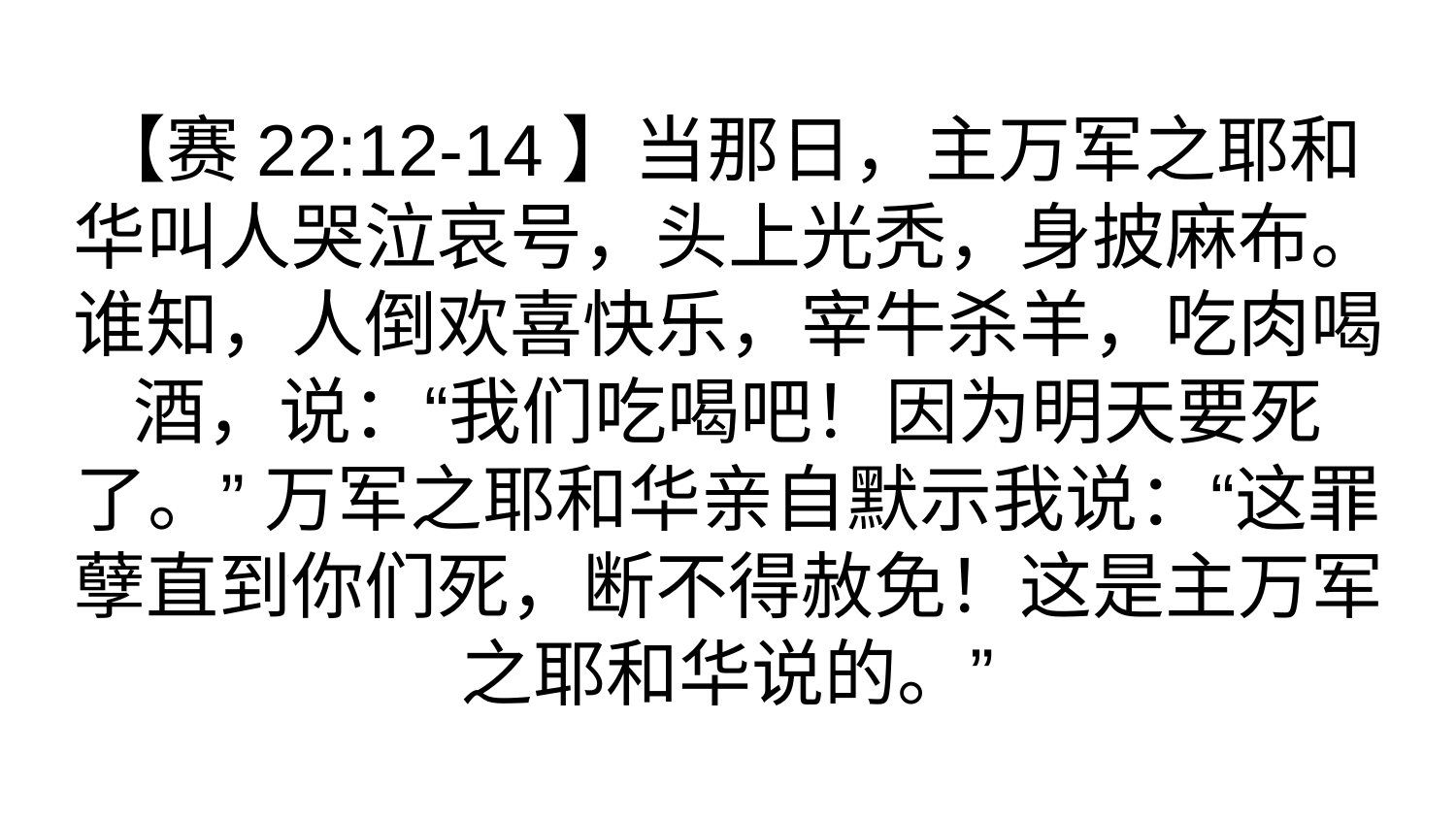

# 【赛22:12-14】当那日，主万军之耶和华叫人哭泣哀号，头上光秃，身披麻布。谁知，人倒欢喜快乐，宰牛杀羊，吃肉喝酒，说：“我们吃喝吧！因为明天要死了。” 万军之耶和华亲自默示我说：“这罪孽直到你们死，断不得赦免！这是主万军之耶和华说的。”